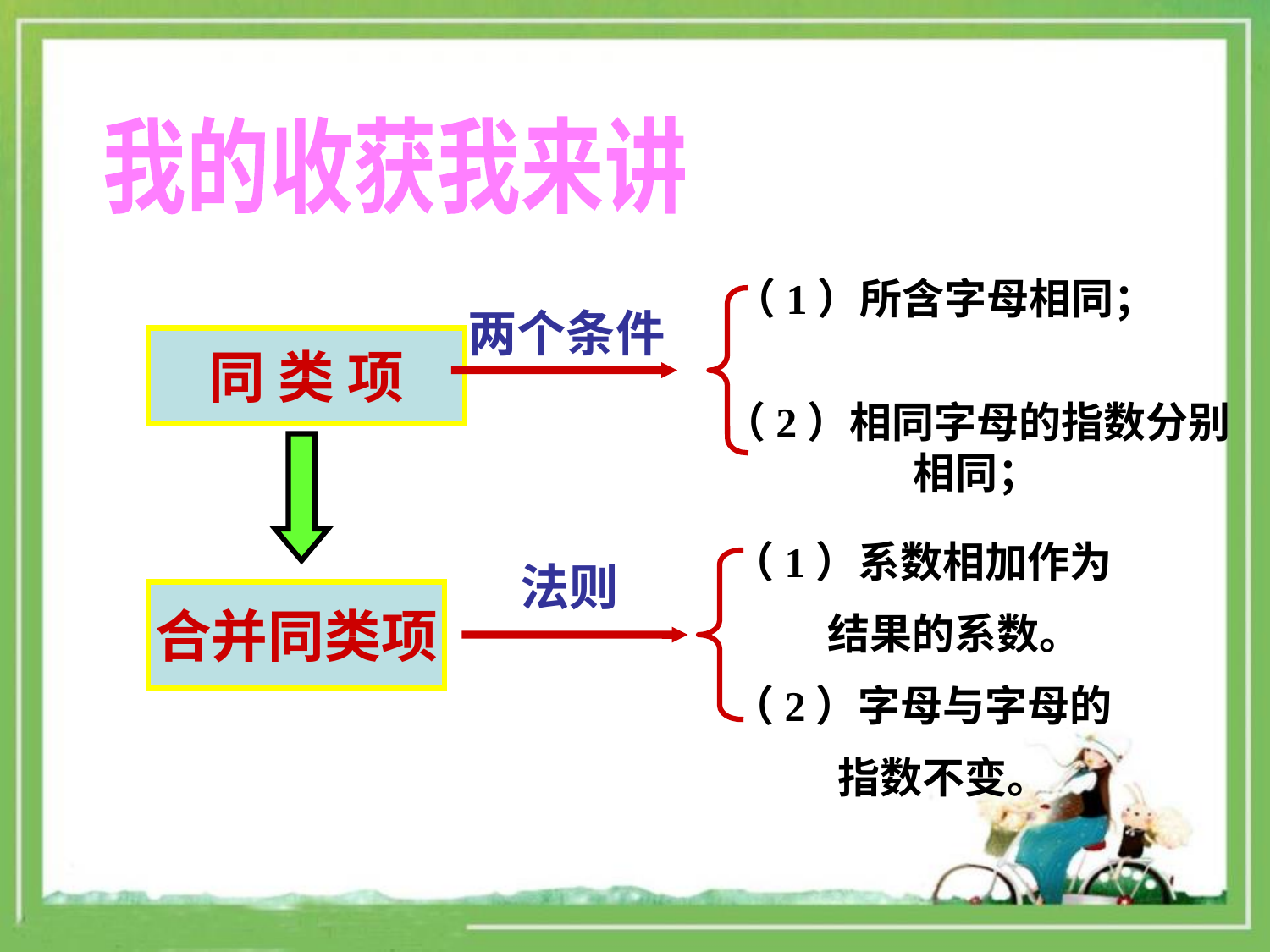

我的收获我来讲
（1）所含字母相同；

（2）相同字母的指数分别相同；
两个条件

同 类 项

（1）系数相加作为
         结果的系数。
（2）字母与字母的
          指数不变。

法则

合并同类项